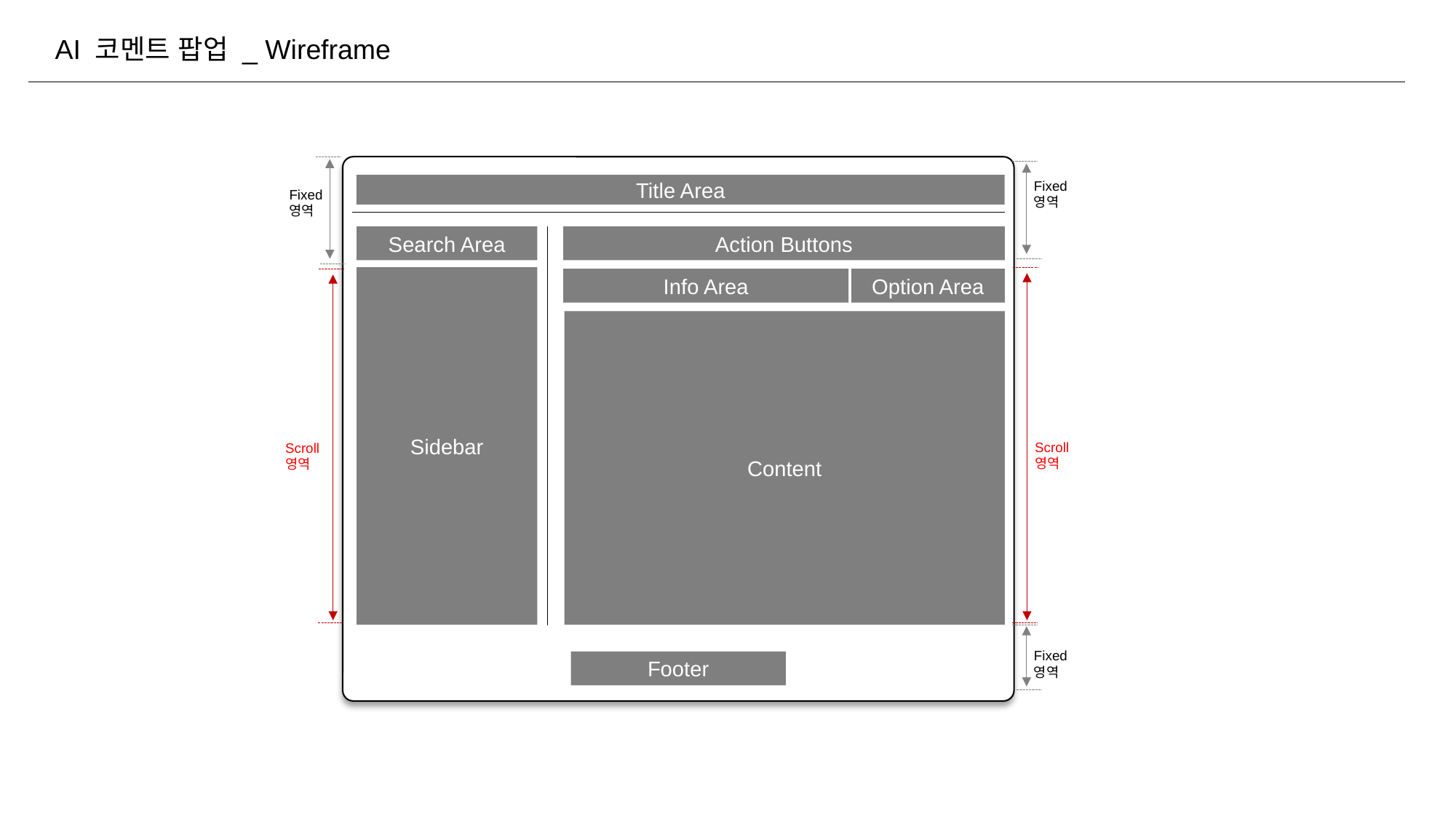

| Ver | Description |
| --- | --- |
| 3.3.0 | AI 코멘트 팝업\_와이어프레임 추가 |
AI 코멘트 팝업 _ Wireframe
Fixed
영역

Fixed
영역
Title Area
Search Area
Action Buttons
Sidebar
Scroll
영역
Scroll
영역
Info Area
Option Area
Content
Fixed
영역
Footer